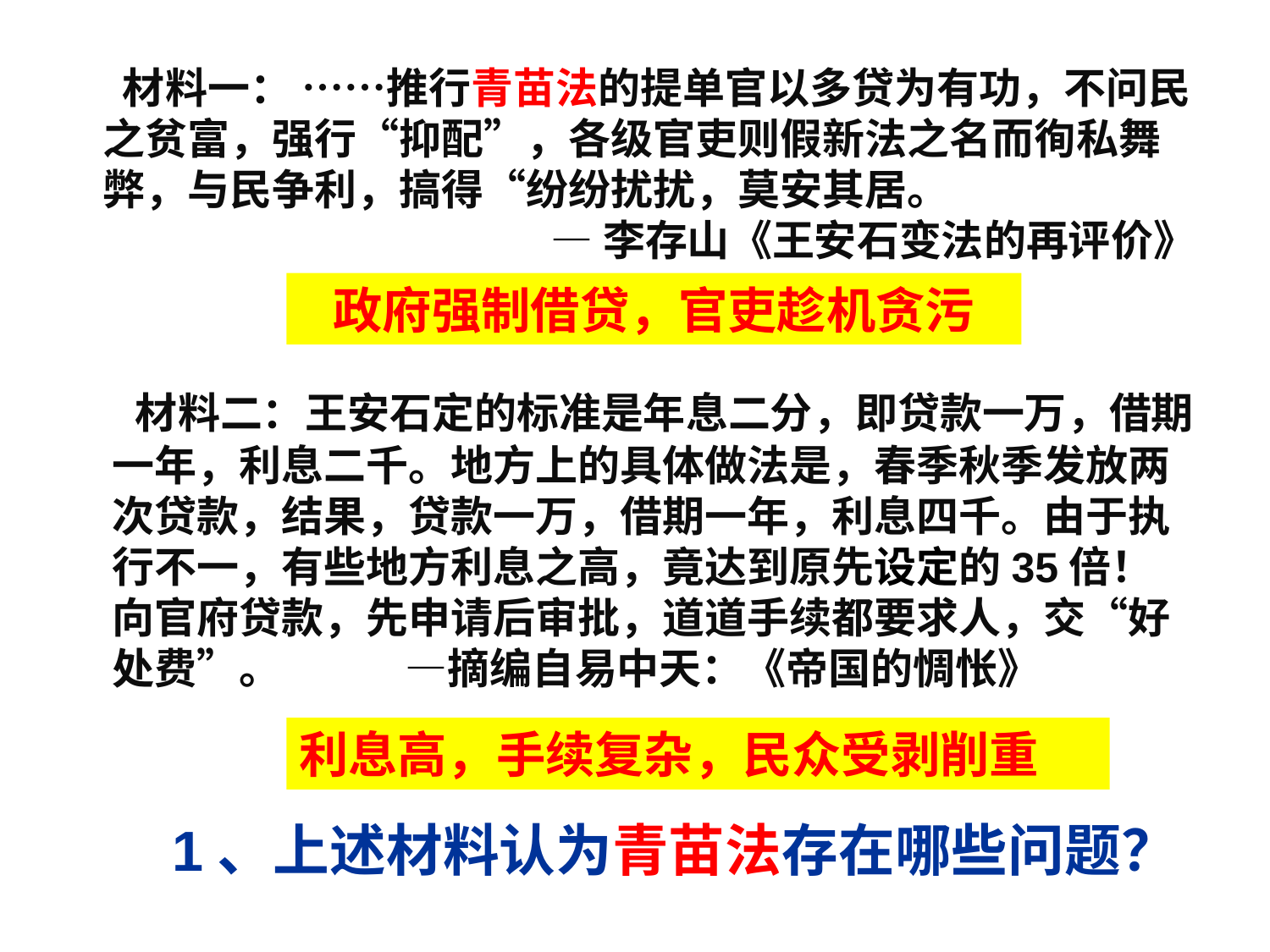

材料一： ……推行青苗法的提单官以多贷为有功，不问民之贫富，强行“抑配”，各级官吏则假新法之名而徇私舞弊，与民争利，搞得“纷纷扰扰，莫安其居。
—李存山《王安石变法的再评价》
政府强制借贷，官吏趁机贪污
 材料二：王安石定的标准是年息二分，即贷款一万，借期一年，利息二千。地方上的具体做法是，春季秋季发放两次贷款，结果，贷款一万，借期一年，利息四千。由于执行不一，有些地方利息之高，竟达到原先设定的35倍！向官府贷款，先申请后审批，道道手续都要求人，交“好处费”。             —摘编自易中天：《帝国的惆怅》
利息高，手续复杂，民众受剥削重
   1、上述材料认为青苗法存在哪些问题？